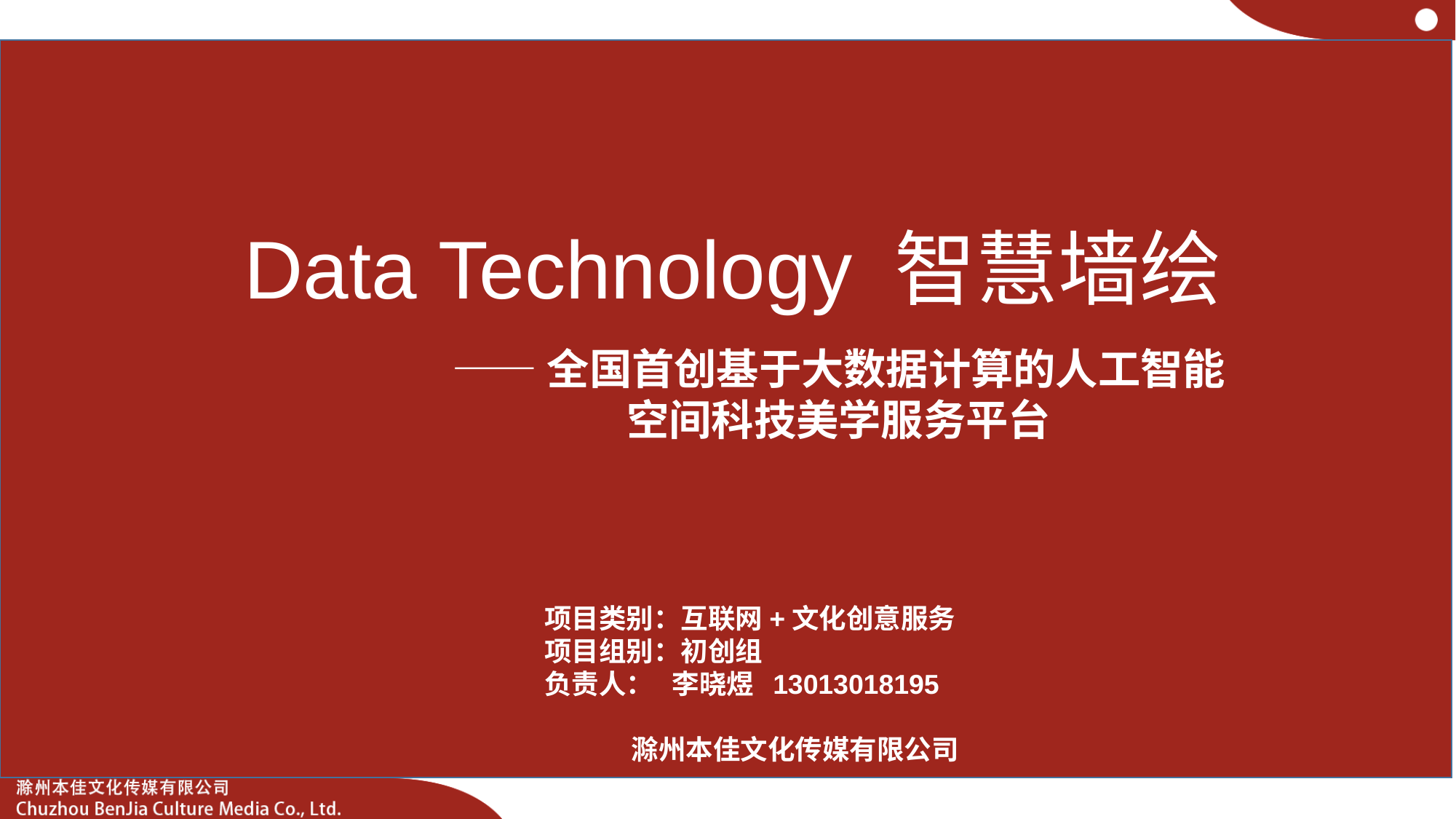

Data Technology 智慧墙绘

——全国首创基于大数据计算的人工智能空间科技美学服务平台

 项目类别：互联网+文化创意服务
 项目组别：初创组
 负责人：   李晓煜  13013018195

滁州本佳文化传媒有限公司